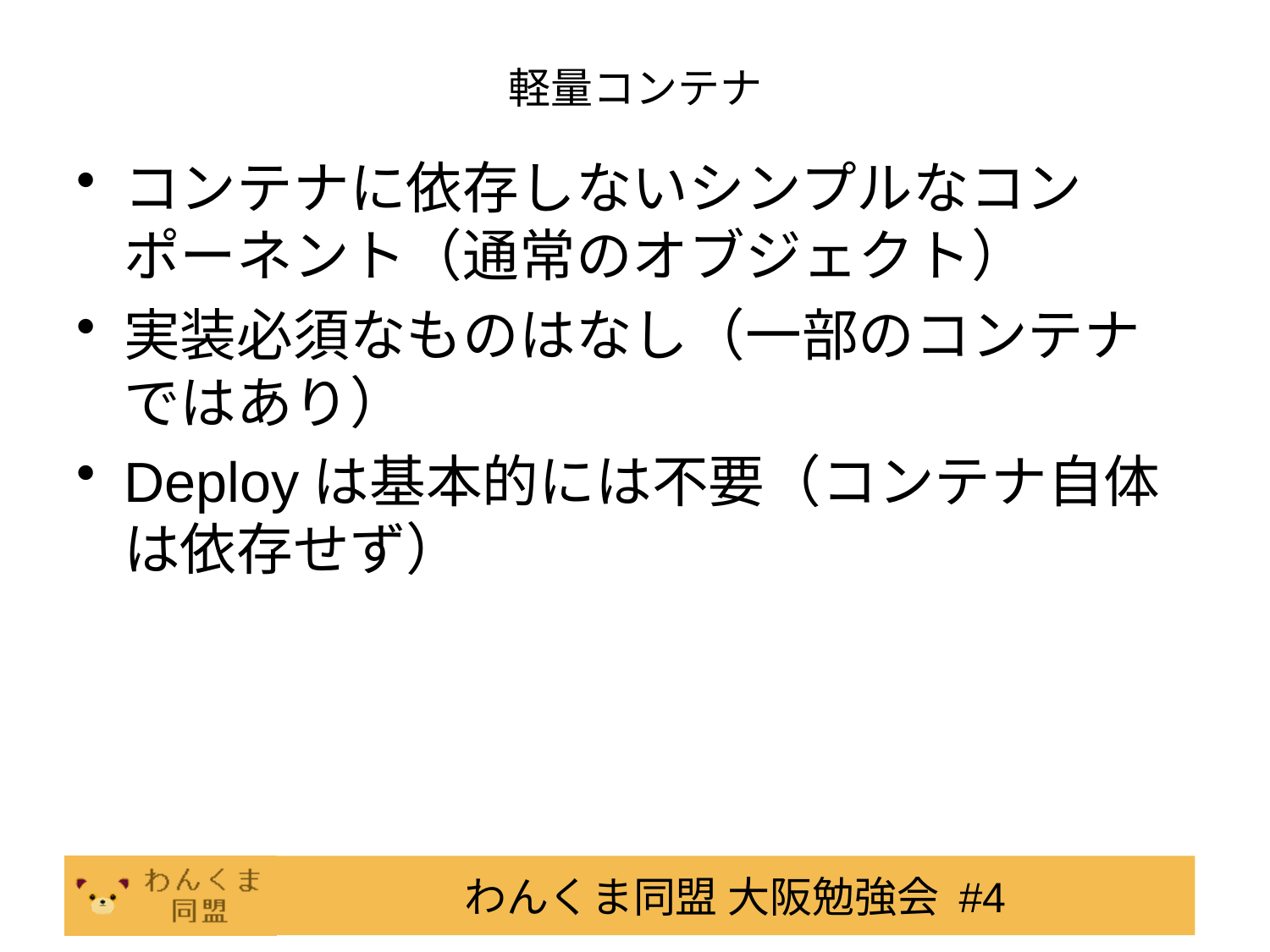

# 軽量コンテナ
コンテナに依存しないシンプルなコンポーネント（通常のオブジェクト）
実装必須なものはなし（一部のコンテナではあり）
Deployは基本的には不要（コンテナ自体は依存せず）